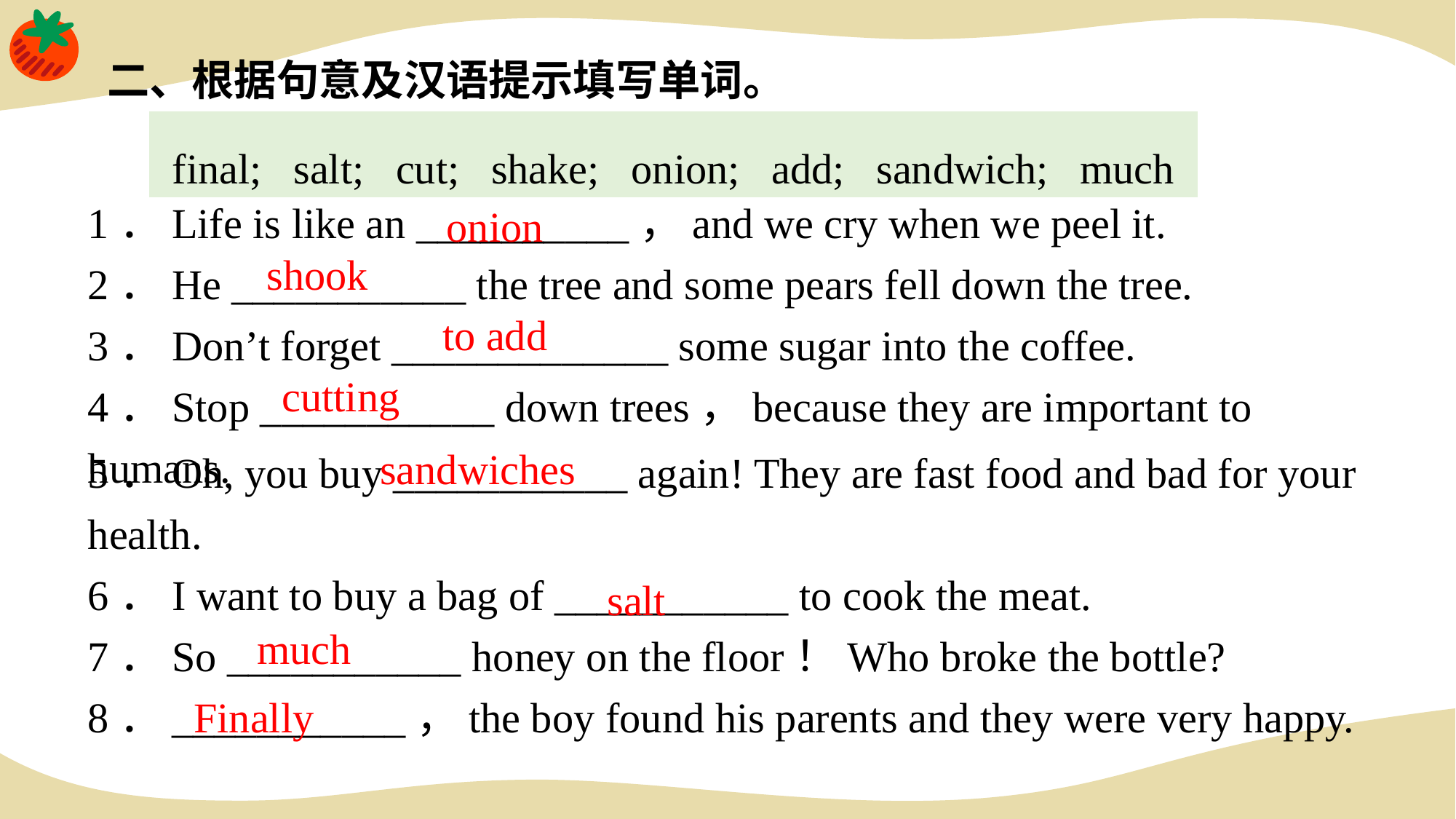

二、根据句意及汉语提示填写单词。
final;   salt;   cut;   shake;   onion;   add;   sandwich;   much
1．Life is like an __________，and we cry when we peel it.
2．He ___________ the tree and some pears fell down the tree.
3．Don’t forget _____________ some sugar into the coffee.
4．Stop ___________ down trees，because they are important to humans.
onion
shook
to add
cutting
sandwiches
5．Oh, you buy ___________ again! They are fast food and bad for your health.
6．I want to buy a bag of ___________ to cook the meat.
7．So ___________ honey on the floor！Who broke the bottle?
8．___________，the boy found his parents and they were very happy.
salt
much
Finally